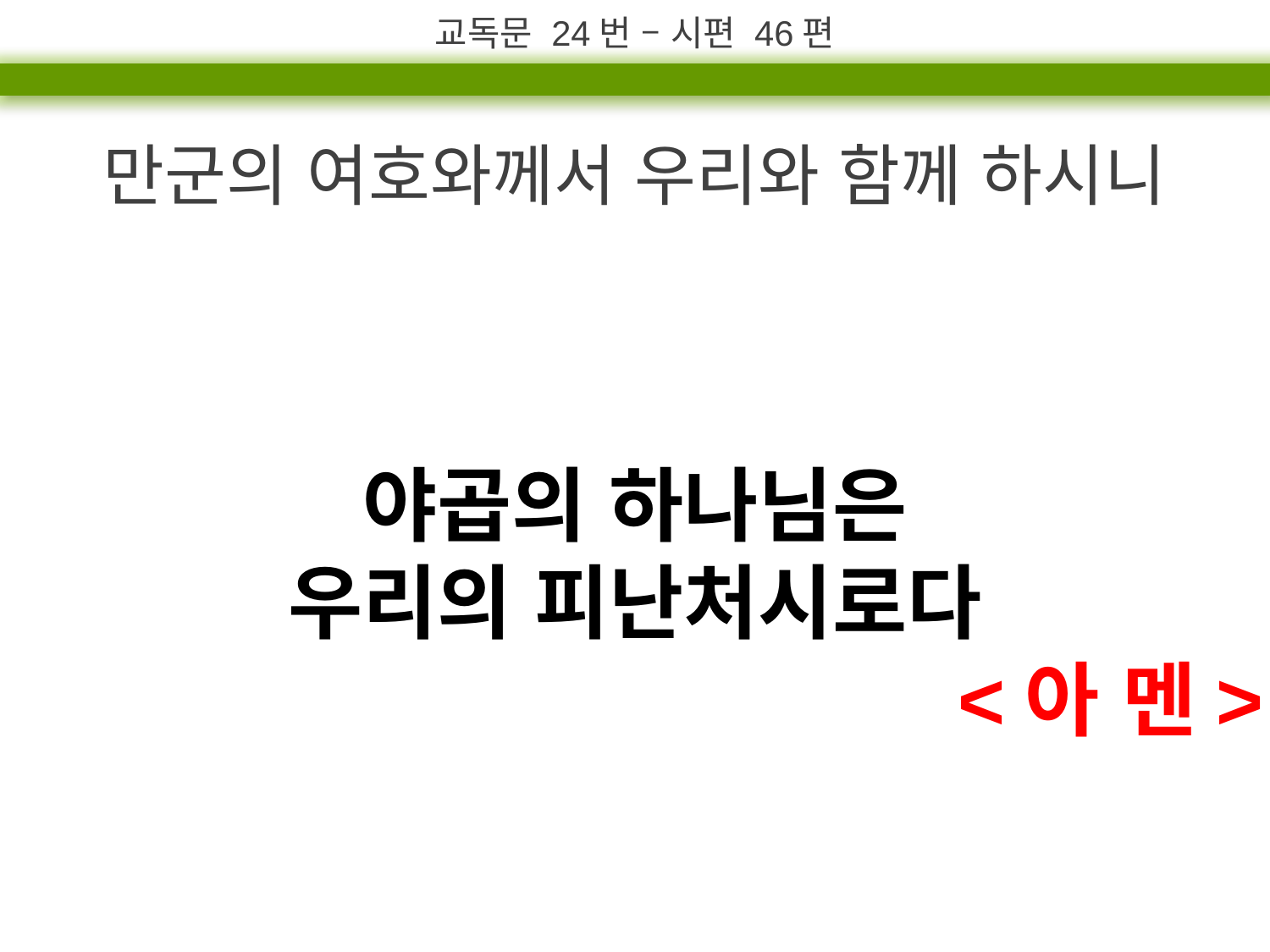

교독문 24번 – 시편 46편

만군의 여호와께서 우리와 함께 하시니
야곱의 하나님은
우리의 피난처시로다
<아 멘>